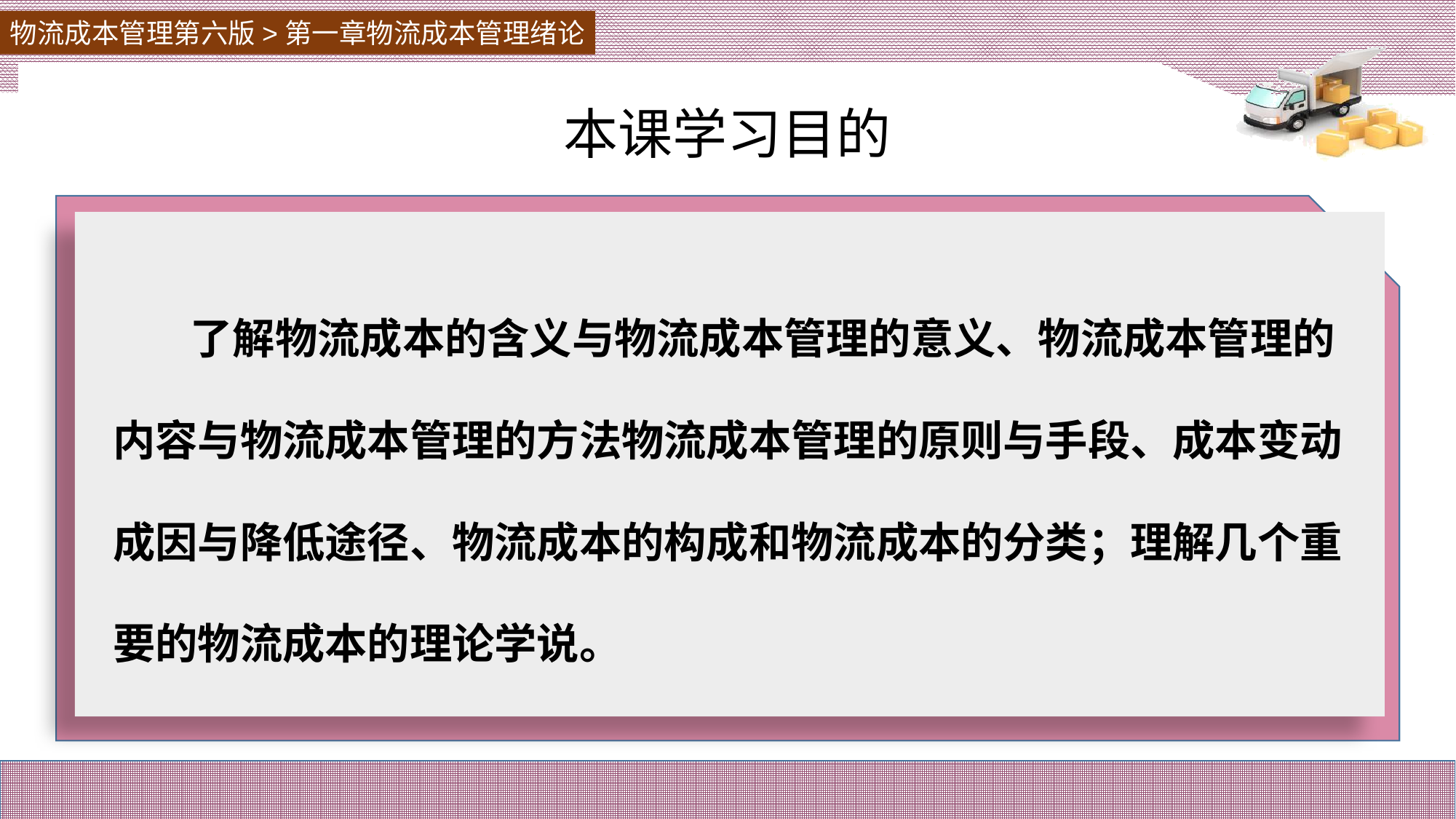

物流成本管理第六版>第一章物流成本管理绪论
本课学习目的
# 了解物流成本的含义与物流成本管理的意义、物流成本管理的内容与物流成本管理的方法物流成本管理的原则与手段、成本变动成因与降低途径、物流成本的构成和物流成本的分类；理解几个重要的物流成本的理论学说。